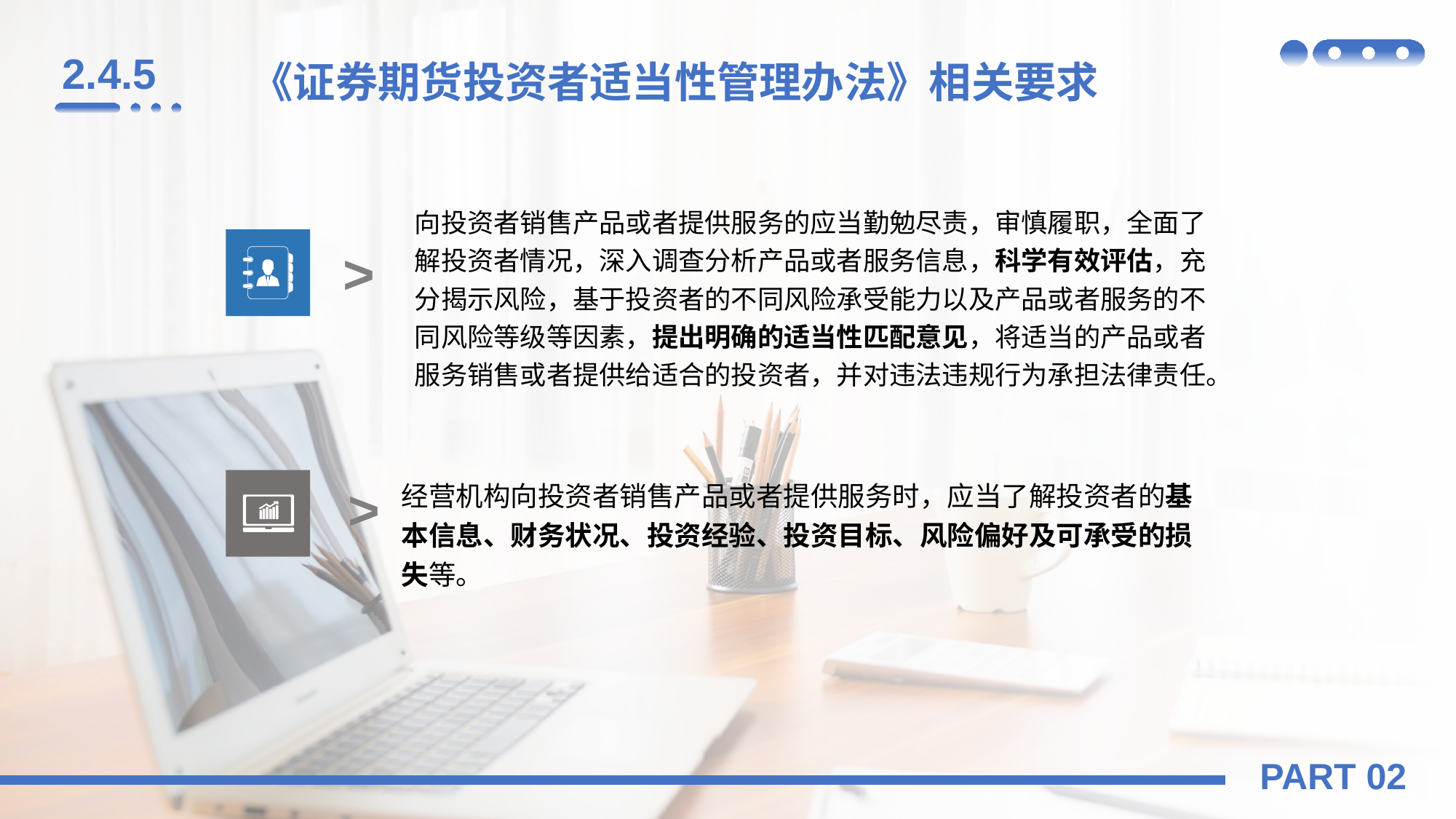

2.4.5
《证券期货投资者适当性管理办法》相关要求

向投资者销售产品或者提供服务的应当勤勉尽责，审慎履职，全面了解投资者情况，深入调查分析产品或者服务信息，科学有效评估，充分揭示风险，基于投资者的不同风险承受能力以及产品或者服务的不同风险等级等因素，提出明确的适当性匹配意见，将适当的产品或者服务销售或者提供给适合的投资者，并对违法违规行为承担法律责任。

>

经营机构向投资者销售产品或者提供服务时，应当了解投资者的基本信息、财务状况、投资经验、投资目标、风险偏好及可承受的损失等。

>

PART 02